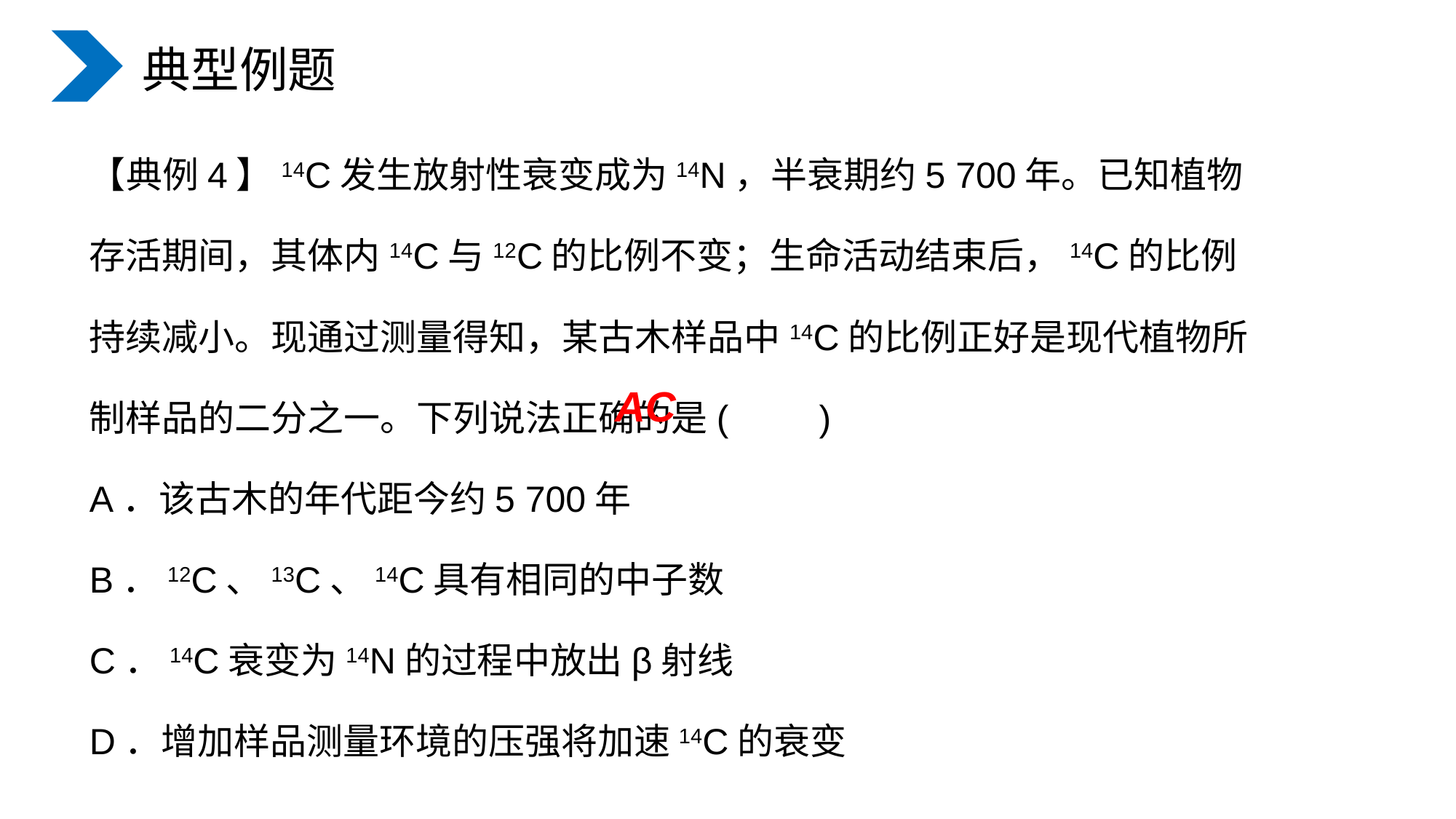

典型例题
【典例4】14C发生放射性衰变成为14N，半衰期约5 700年。已知植物存活期间，其体内14C与12C的比例不变；生命活动结束后，14C的比例持续减小。现通过测量得知，某古木样品中14C的比例正好是现代植物所制样品的二分之一。下列说法正确的是(　　)
A．该古木的年代距今约5 700年
B．12C、13C、14C具有相同的中子数
C．14C衰变为14N的过程中放出β射线
D．增加样品测量环境的压强将加速14C的衰变

AC